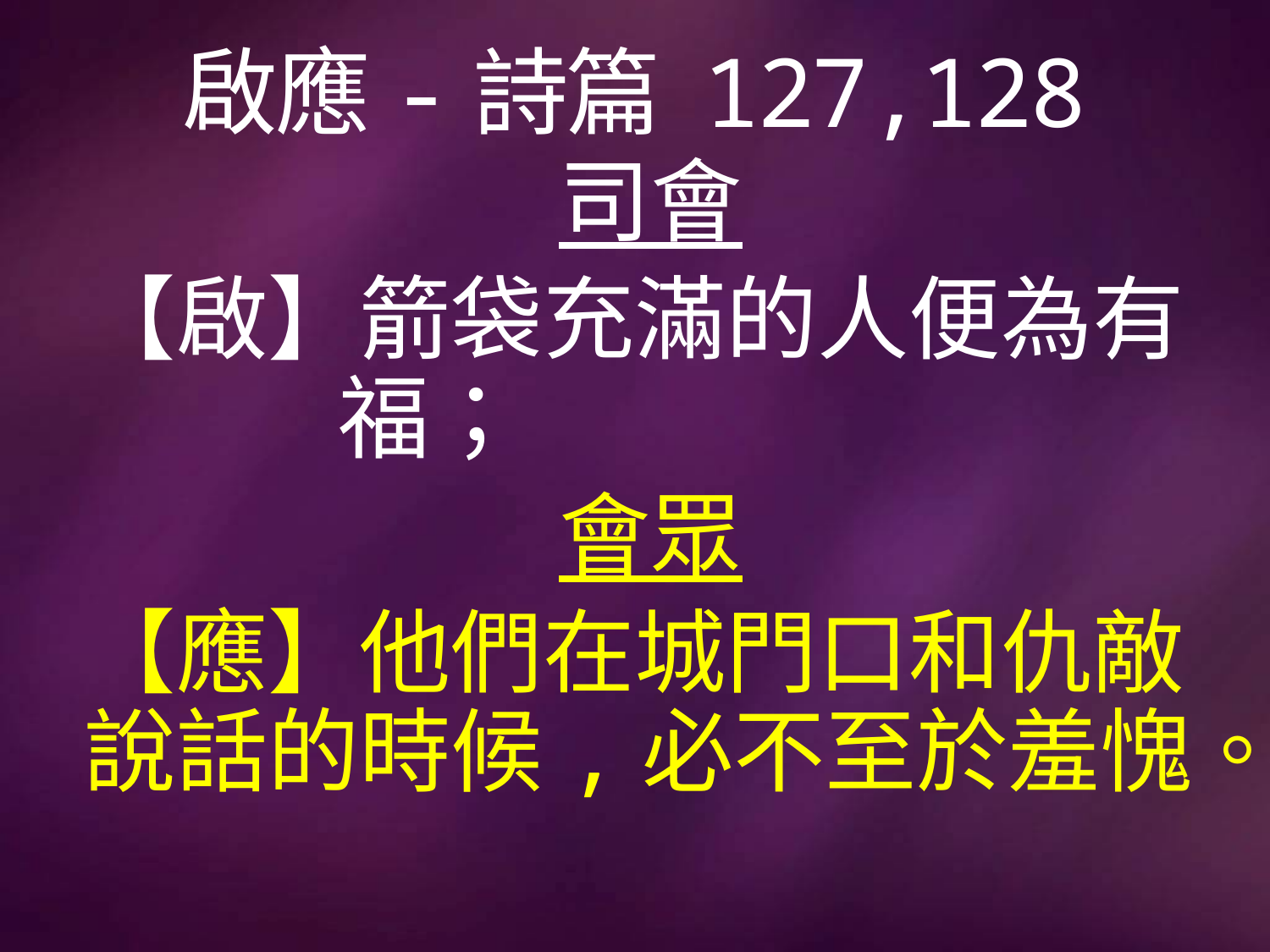

# 啟應-詩篇 127,128
司會
【啟】箭袋充滿的人便為有		福；
會眾
【應】他們在城門口和仇敵說話的時候,必不至於羞愧。